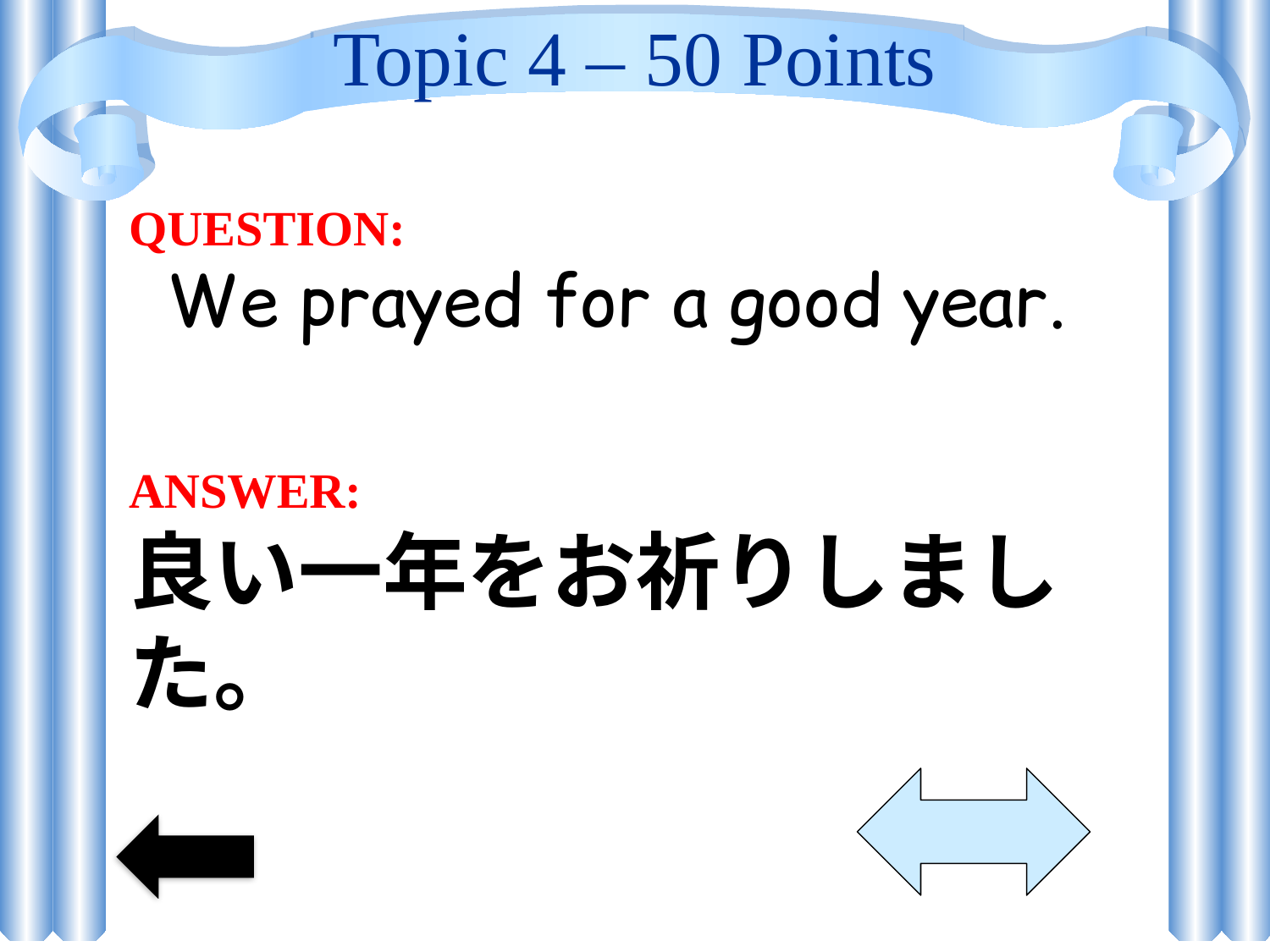

# Topic 4 – 50 Points
QUESTION:
  We prayed for a good year.

ANSWER:
良い一年をお祈りしました。